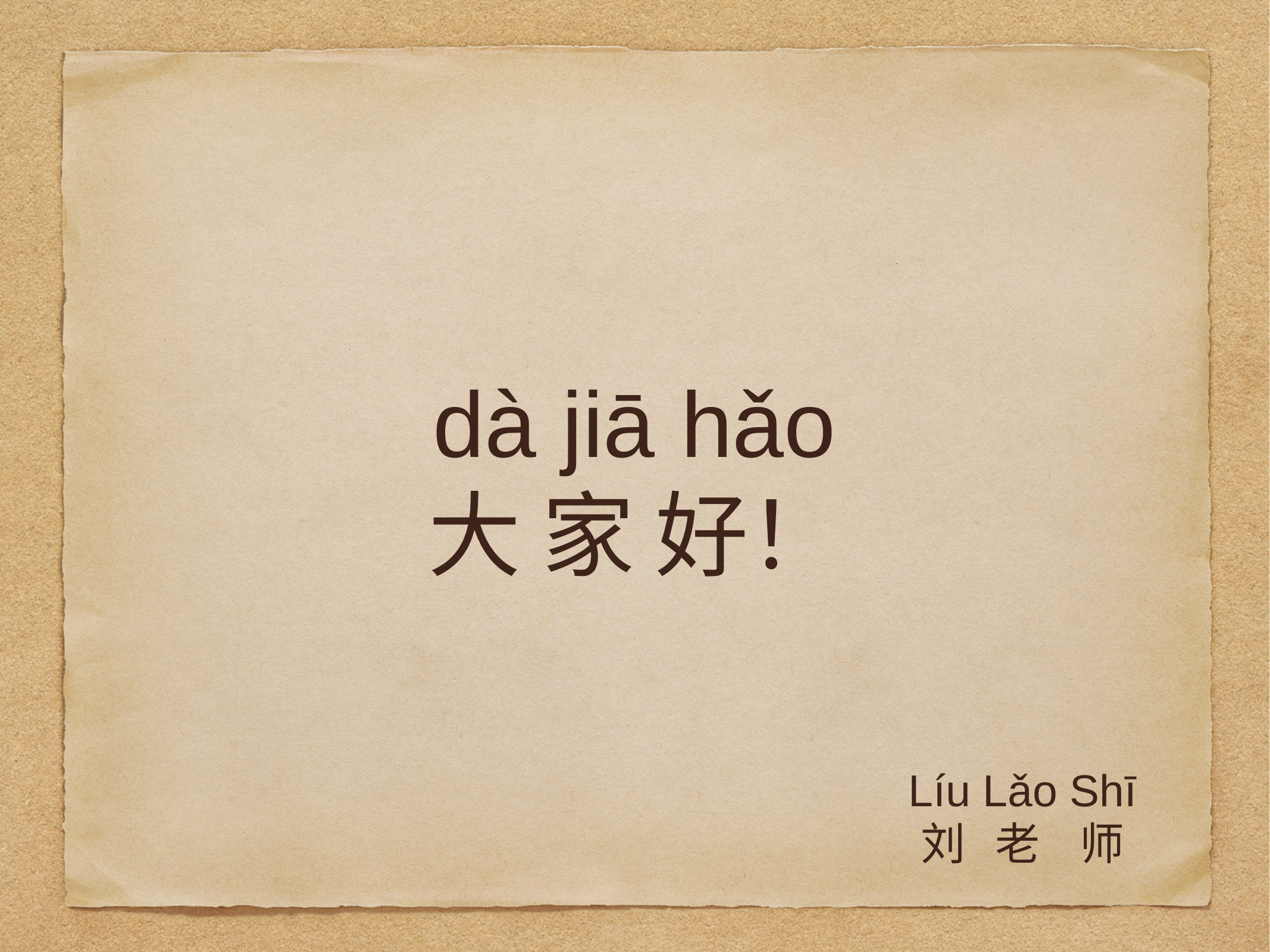

dà jiā hǎo
大 家 好！
Líu Lǎo Shī
刘   老    师